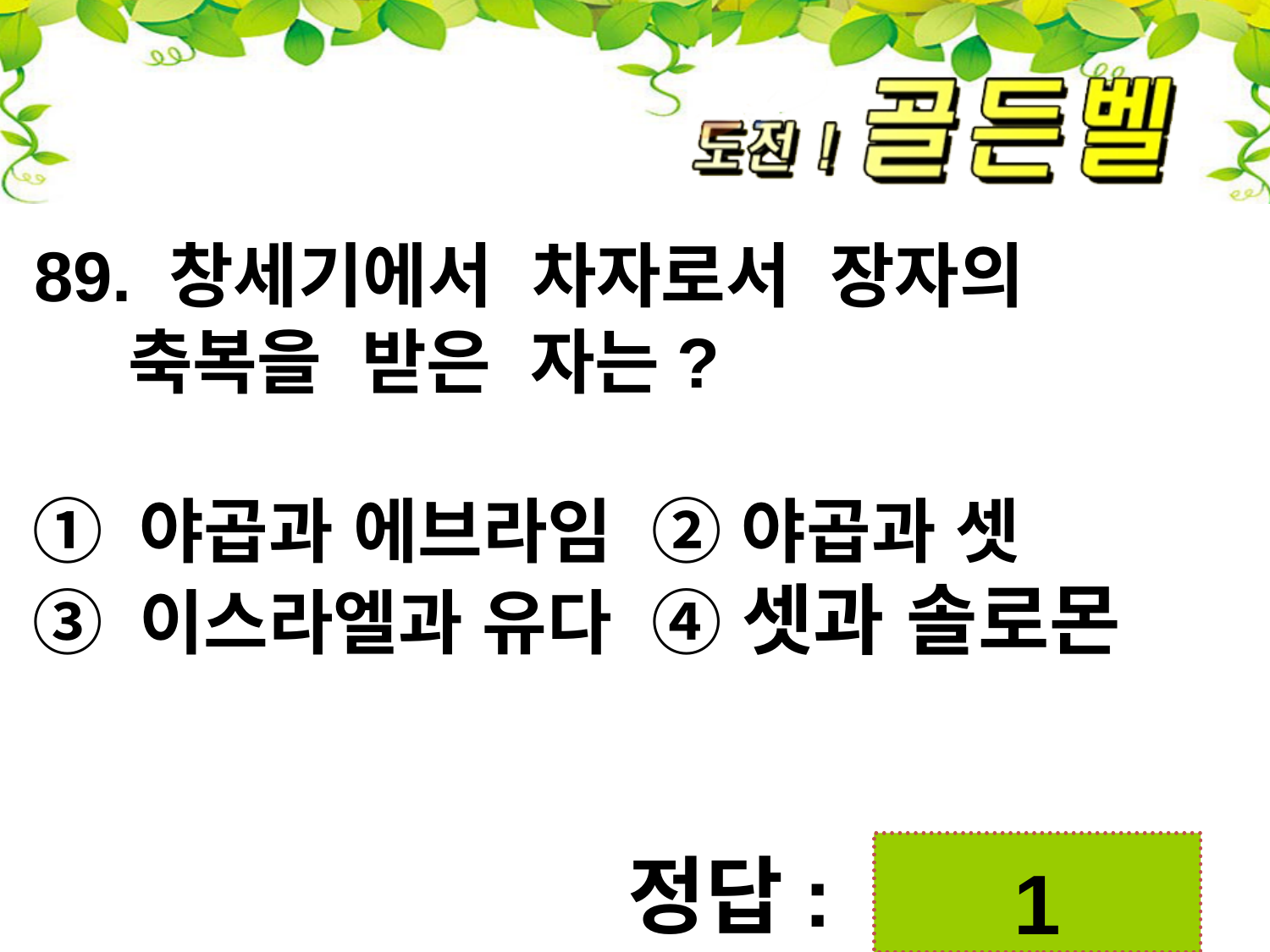

89. 창세기에서  차자로서  장자의
     축복을  받은  자는?

 ① 야곱과 에브라임  ② 야곱과 셋
 ③ 이스라엘과 유다  ④ 셋과 솔로몬
 1
정답: